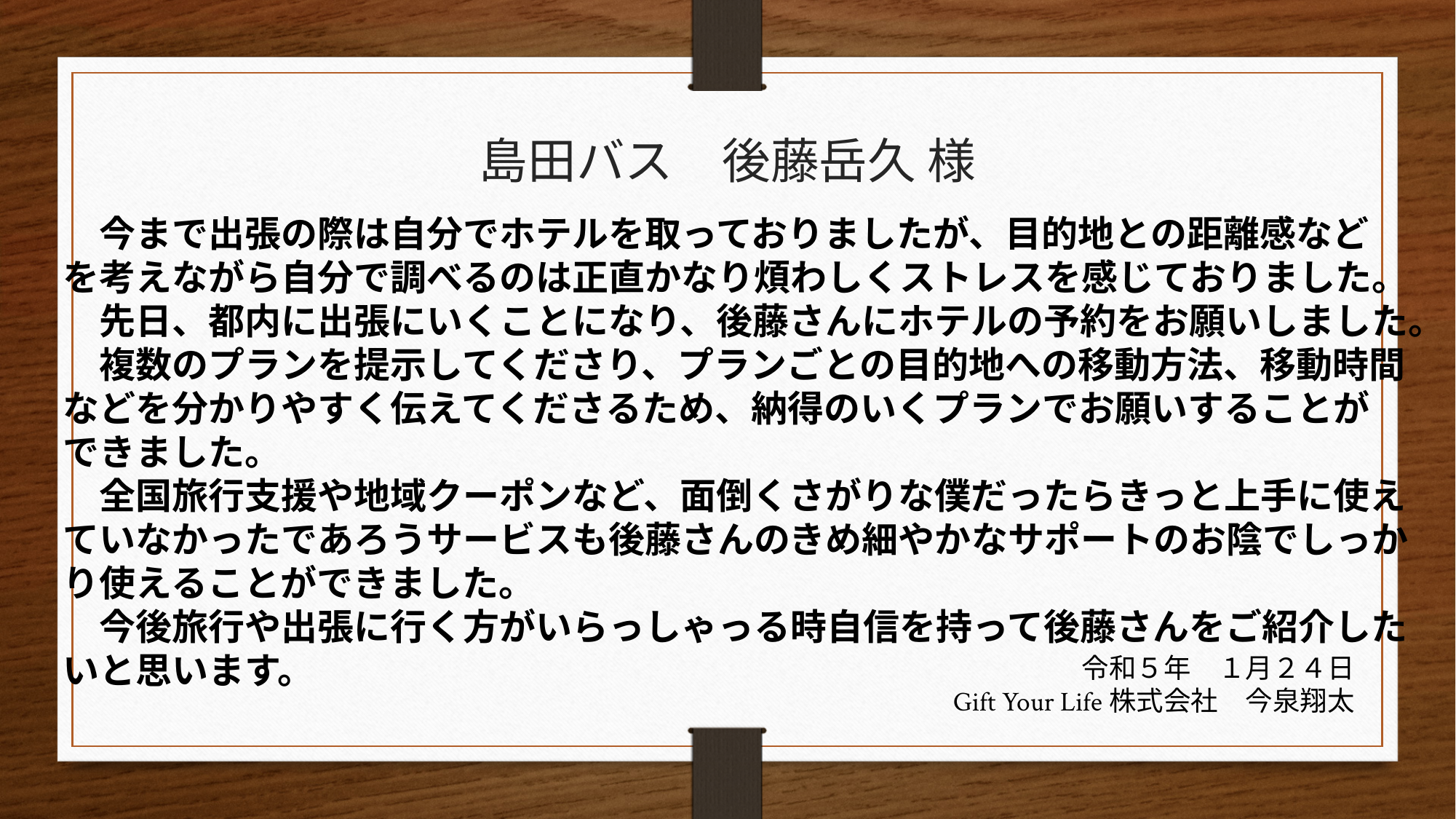

島田バス　後藤岳久 様
　今まで出張の際は自分でホテルを取っておりましたが、目的地との距離感など
を考えながら自分で調べるのは正直かなり煩わしくストレスを感じておりました。
　先日、都内に出張にいくことになり、後藤さんにホテルの予約をお願いしました。
　複数のプランを提示してくださり、プランごとの目的地への移動方法、移動時間
などを分かりやすく伝えてくださるため、納得のいくプランでお願いすることが
できました。
　全国旅行支援や地域クーポンなど、面倒くさがりな僕だったらきっと上手に使え
ていなかったであろうサービスも後藤さんのきめ細やかなサポートのお陰でしっか
り使えることができました。
　今後旅行や出張に行く方がいらっしゃっる時自信を持って後藤さんをご紹介した
いと思います。

令和５年　１月２４日
Gift Your Life株式会社　今泉翔太